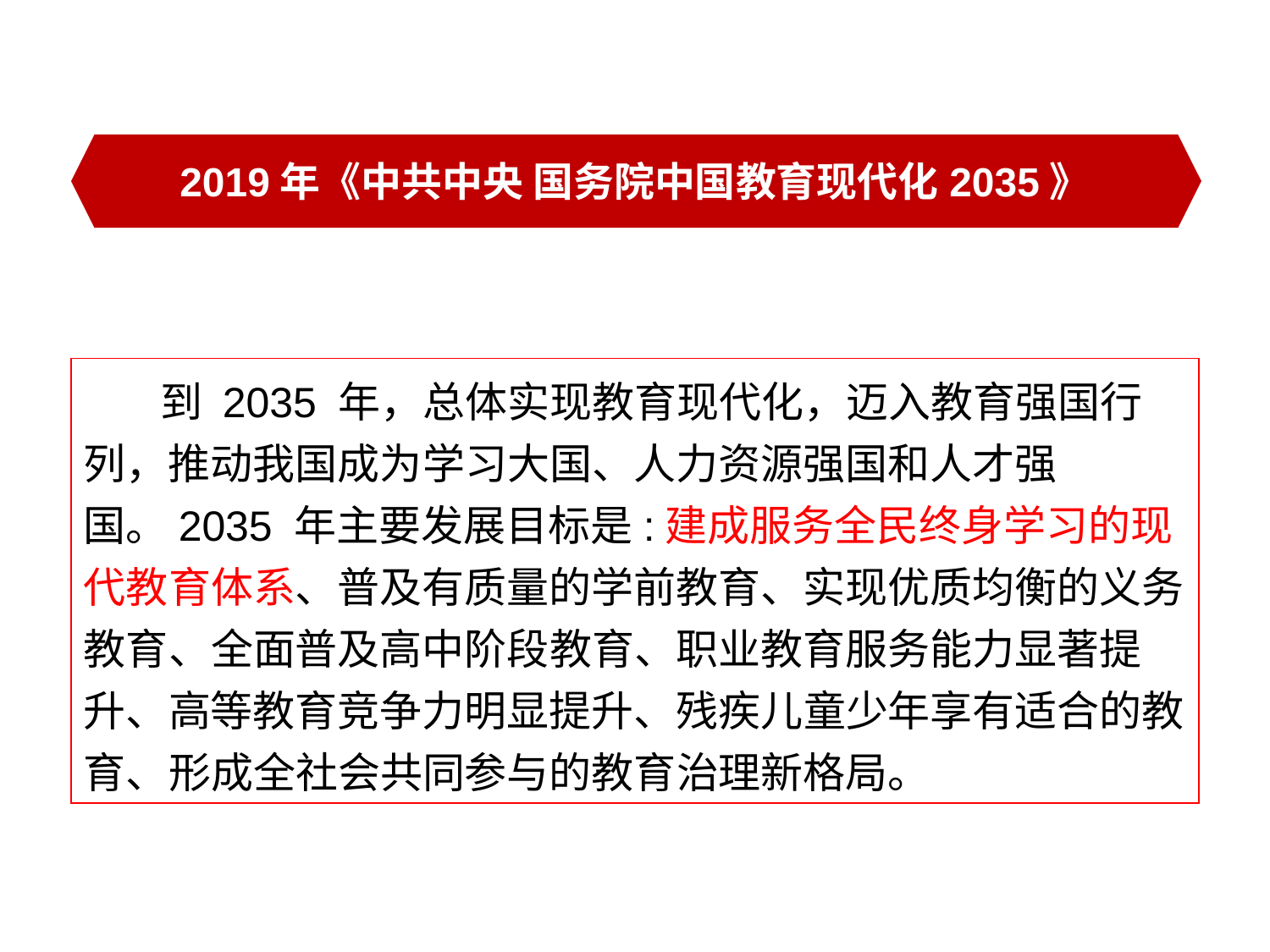

2019年《中共中央 国务院中国教育现代化2035》
       到 2035 年，总体实现教育现代化，迈入教育强国行列，推动我国成为学习大国、人力资源强国和人才强国。2035 年主要发展目标是:建成服务全民终身学习的现代教育体系、普及有质量的学前教育、实现优质均衡的义务教育、全面普及高中阶段教育、职业教育服务能力显著提升、高等教育竞争力明显提升、残疾儿童少年享有适合的教育、形成全社会共同参与的教育治理新格局。